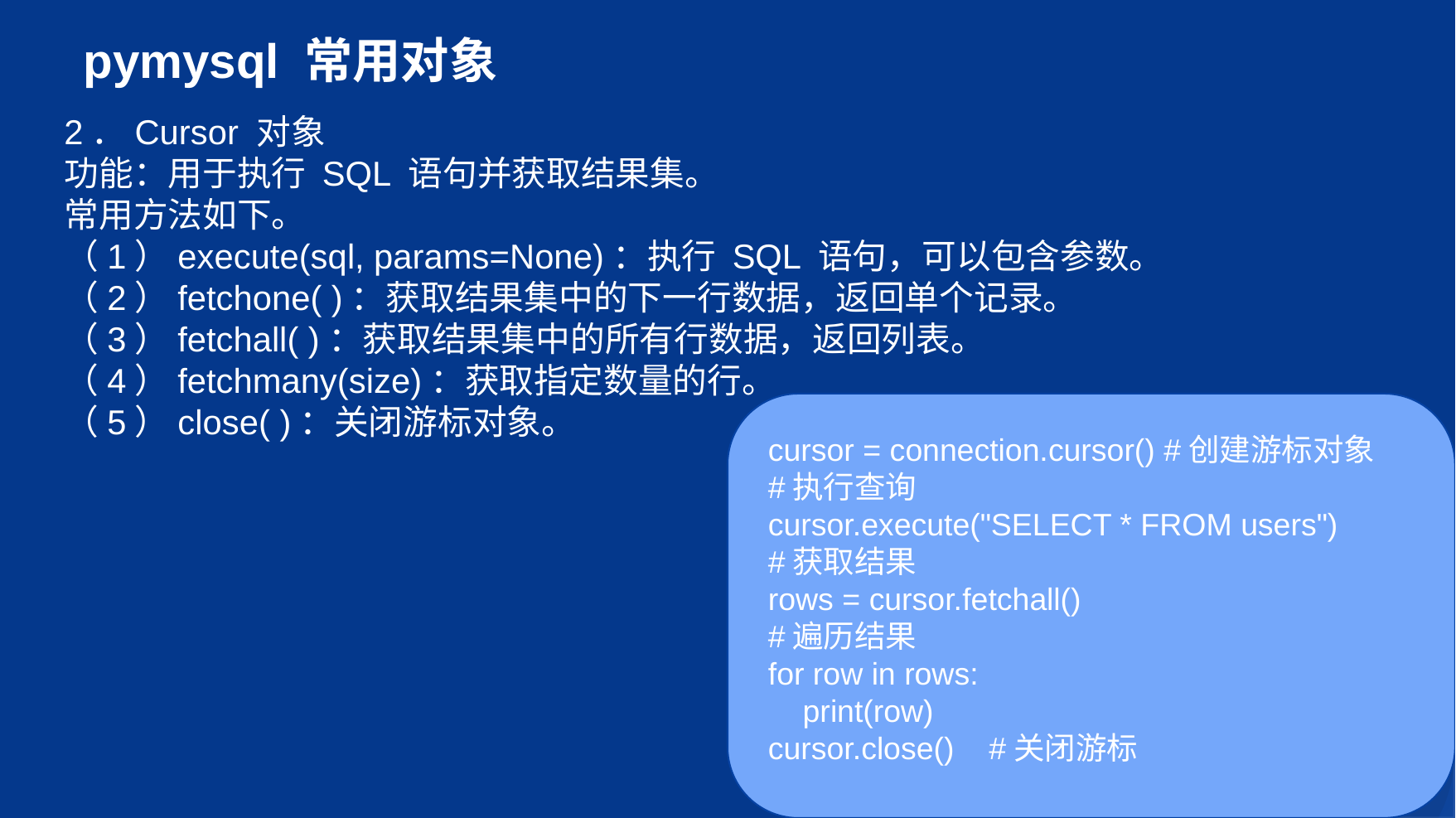

# pymysql 常用对象
2．Cursor 对象
功能：用于执行 SQL 语句并获取结果集。
常用方法如下。
（1）execute(sql, params=None)：执行 SQL 语句，可以包含参数。
（2）fetchone( )：获取结果集中的下一行数据，返回单个记录。
（3）fetchall( )：获取结果集中的所有行数据，返回列表。
（4）fetchmany(size)：获取指定数量的行。
（5）close( )：关闭游标对象。

cursor = connection.cursor() #创建游标对象
#执行查询
cursor.execute("SELECT * FROM users")
#获取结果
rows = cursor.fetchall()
#遍历结果
for row in rows:
    print(row)
cursor.close()    #关闭游标